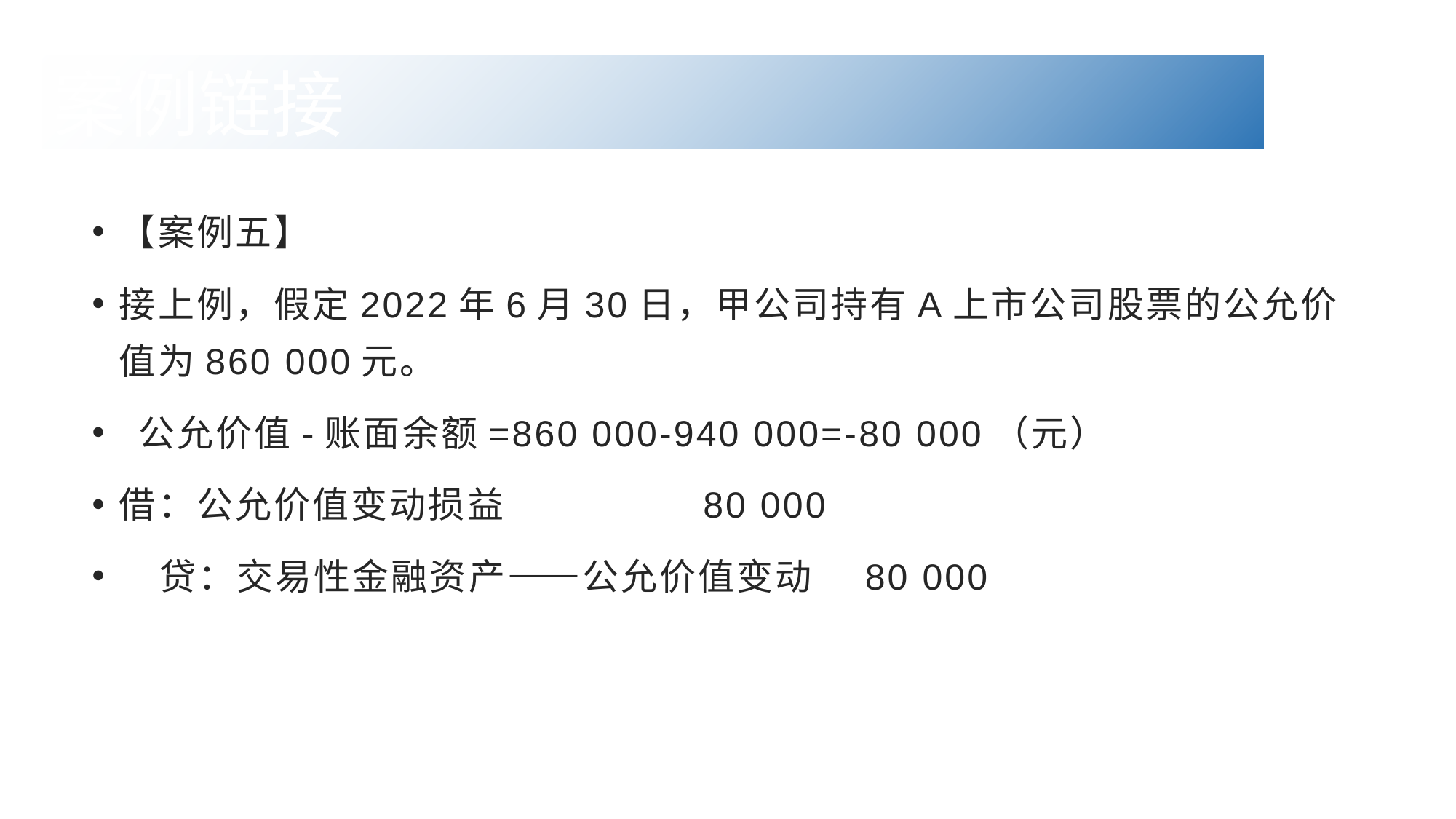

案例链接
【案例五】
接上例，假定2022年6月30日，甲公司持有A上市公司股票的公允价值为860 000元。
 公允价值-账面余额=860 000-940 000=-80 000（元）
借：公允价值变动损益                  80 000
   贷：交易性金融资产——公允价值变动    80 000